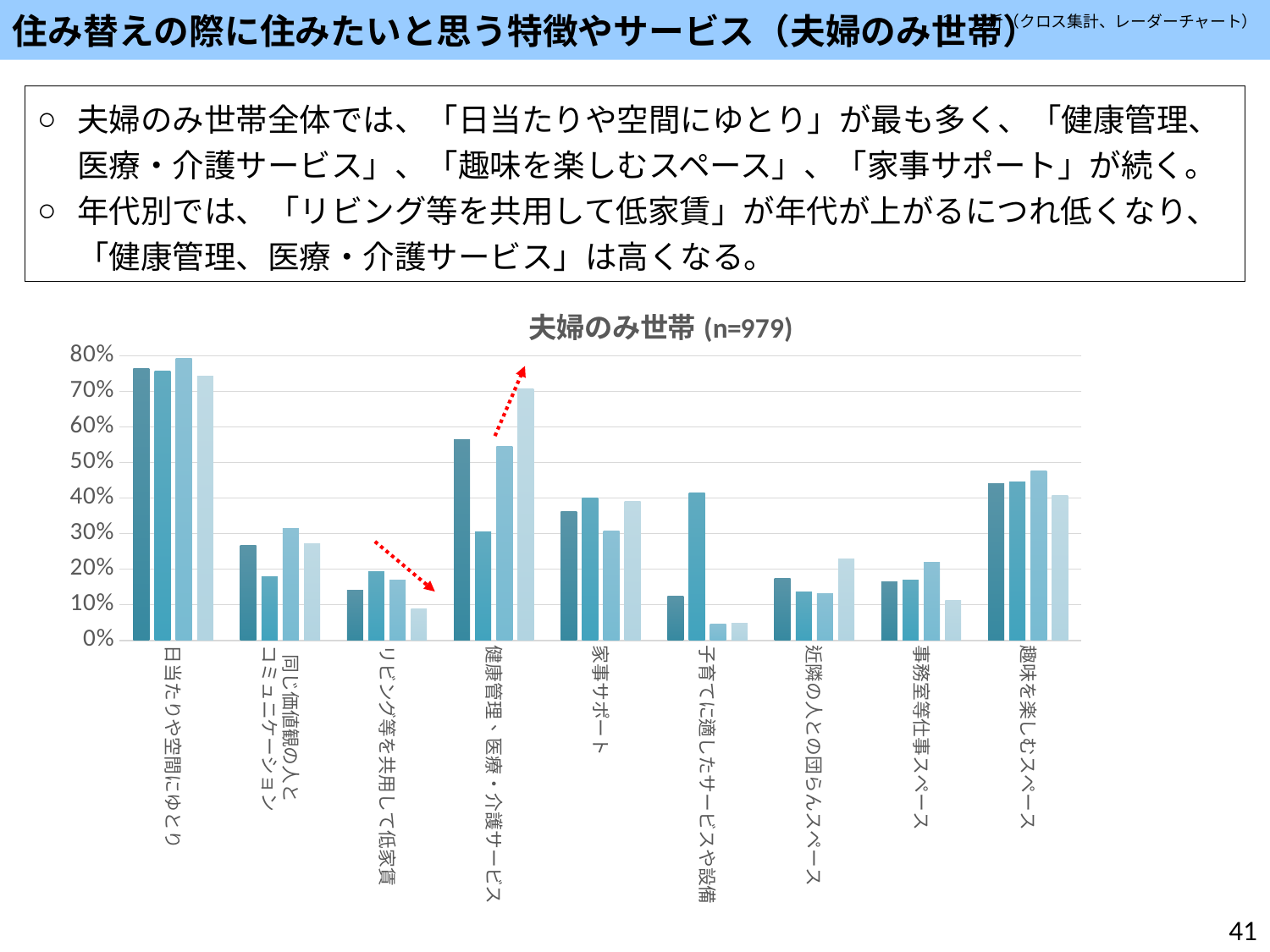

住み替えの際に住みたいと思う特徴やサービス（夫婦のみ世帯）
３．分析（クロス集計、レーダーチャート）
夫婦のみ世帯全体では、「日当たりや空間にゆとり」が最も多く、「健康管理、医療・介護サービス」、「趣味を楽しむスペース」、「家事サポート」が続く。
年代別では、「リビング等を共用して低家賃」が年代が上がるにつれ低くなり、「健康管理、医療・介護サービス」は高くなる。

### Chart:

| Category | 夫婦のみ世帯平均 | 20～39歳 | 40～59歳 | 60歳以上 |
|---|---|---|---|---|
| 日当たりや空間にゆとり | 0.7640449438202248 | 0.7584541062801933 | 0.792717086834734 | 0.7421686746987952 |
| 同じ価値観の人と
コミュニケーション | 0.26762002042900923 | 0.17874396135265702 | 0.3137254901960784 | 0.272289156626506 |
| リビング等を共用して低家賃 | 0.13993871297242083 | 0.19323671497584538 | 0.16806722689075632 | 0.0891566265060241 |
| 健康管理、医療・介護サービス | 0.5638406537282942 | 0.30434782608695654 | 0.5462184873949579 | 0.708433734939759 |
| 家事サポート | 0.36261491317671096 | 0.40096618357487923 | 0.3081232492997199 | 0.3903614457831325 |
| 子育てに適したサービスや設備 | 0.12461695607763024 | 0.41545893719806765 | 0.04481792717086835 | 0.048192771084337345 |
| 近隣の人との団らんスペース | 0.17364657814096016 | 0.13526570048309178 | 0.13165266106442575 | 0.22891566265060243 |
| 事務室等仕事スペース | 0.1634320735444331 | 0.16908212560386474 | 0.2184873949579832 | 0.11325301204819277 |
| 趣味を楽しむスペース | 0.4402451481103166 | 0.4444444444444444 | 0.47619047619047616 | 0.40722891566265057 |
41